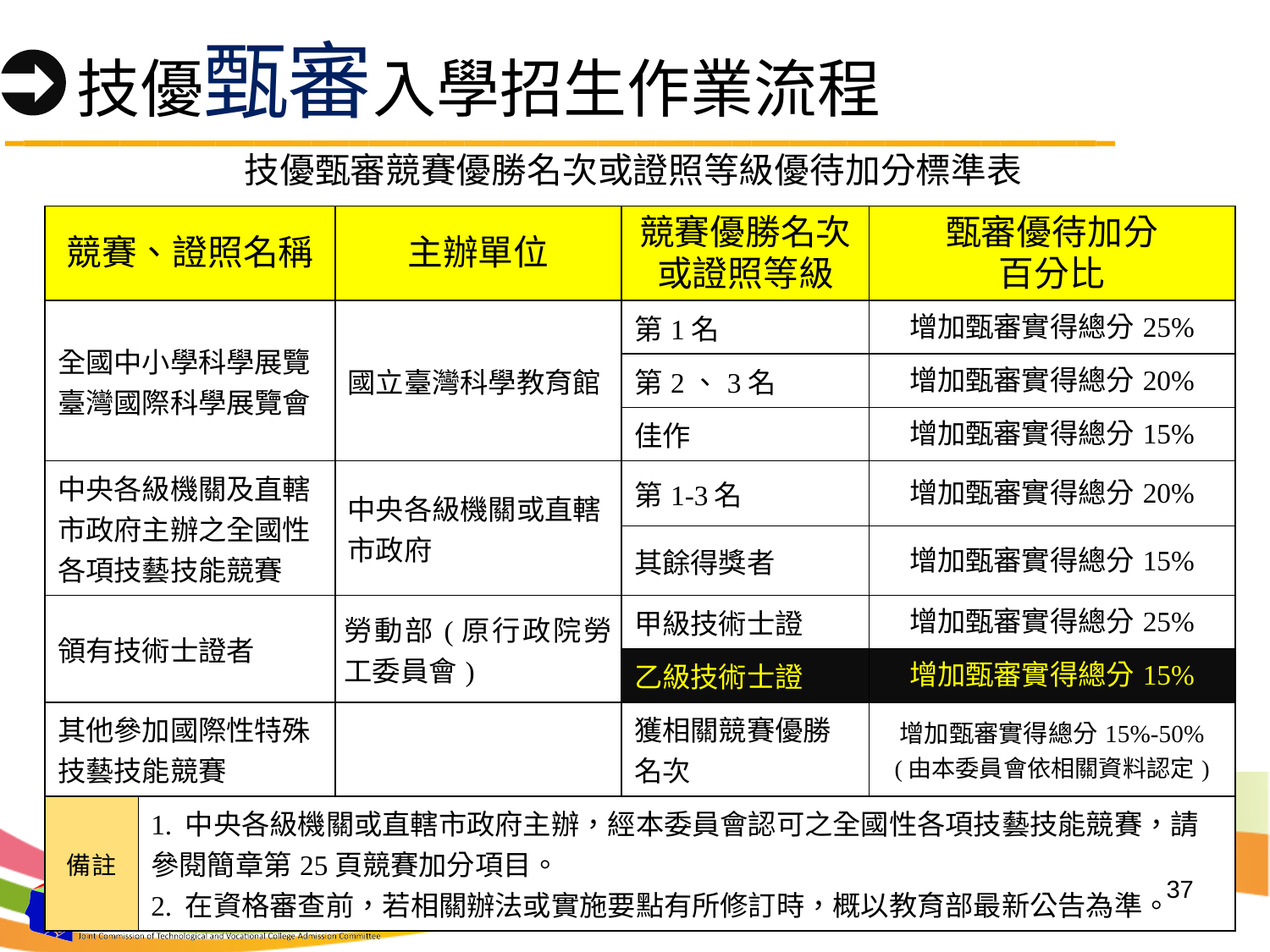

# 技優甄審入學招生作業流程

技優甄審競賽優勝名次或證照等級優待加分標準表
| 競賽、證照名稱 |  | 主辦單位 | 競賽優勝名次 或證照等級 | 甄審優待加分 百分比 |
| --- | --- | --- | --- | --- |
| 全國中小學科學展覽 臺灣國際科學展覽會 |  | 國立臺灣科學教育館 | 第1名 | 增加甄審實得總分25% |
|  |  |  | 第2、3名 | 增加甄審實得總分20% |
|  |  |  | 佳作 | 增加甄審實得總分15% |
| 中央各級機關及直轄市政府主辦之全國性各項技藝技能競賽 |  | 中央各級機關或直轄市政府 | 第1-3名 | 增加甄審實得總分20% |
|  |  |  | 其餘得獎者 | 增加甄審實得總分15% |
| 領有技術士證者 |  | 勞動部(原行政院勞工委員會) | 甲級技術士證 | 增加甄審實得總分25% |
|  |  |  | 乙級技術士證 | 增加甄審實得總分15% |
| 其他參加國際性特殊技藝技能競賽 |  |  | 獲相關競賽優勝名次 | 增加甄審實得總分15%-50% (由本委員會依相關資料認定) |
| 備註 | 1. 中央各級機關或直轄市政府主辦，經本委員會認可之全國性各項技藝技能競賽，請參閱簡章第25頁競賽加分項目。 2. 在資格審查前，若相關辦法或實施要點有所修訂時，概以教育部最新公告為準。 |  |  |  |
37